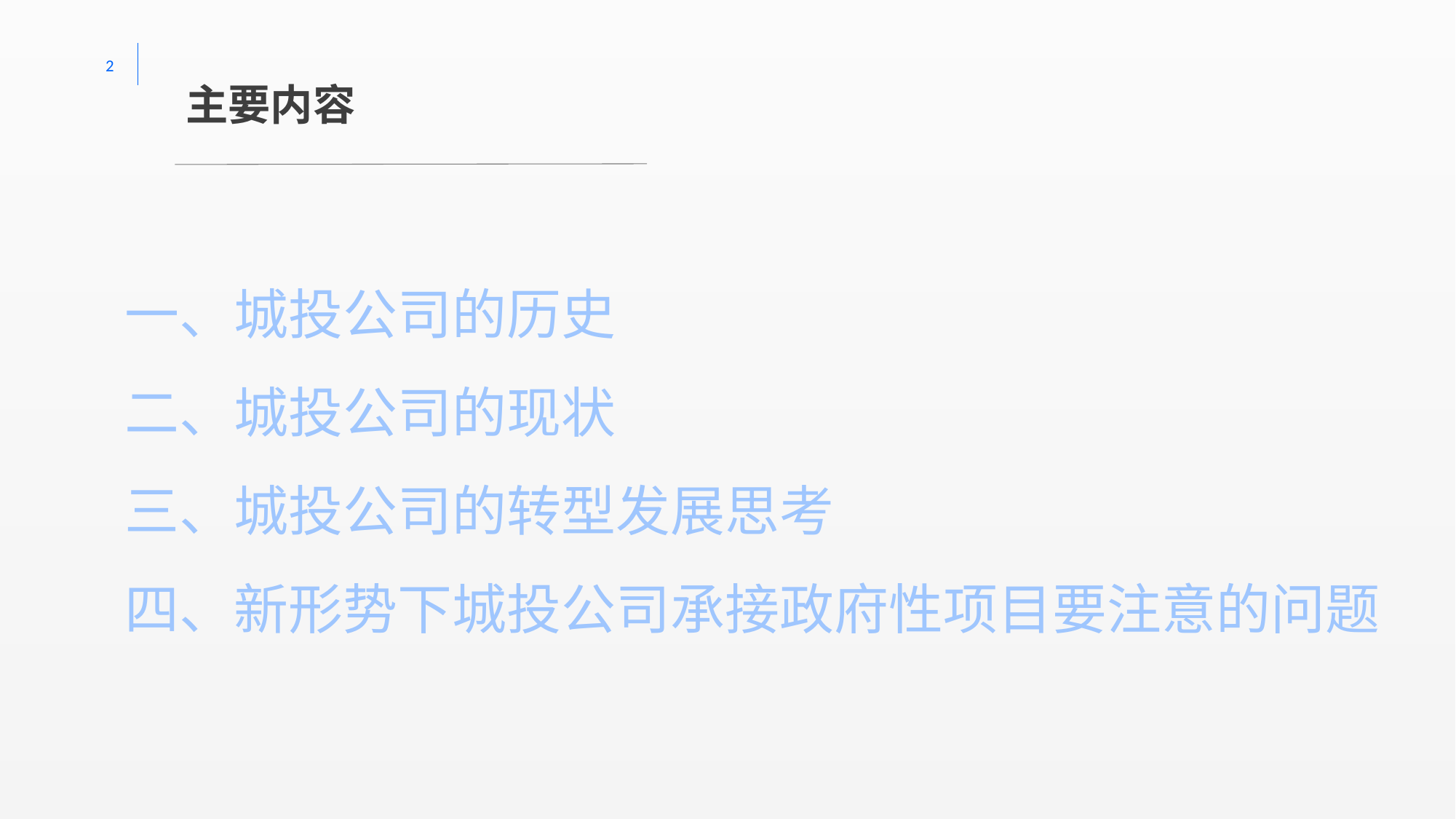

主要内容
一、城投公司的历史
二、城投公司的现状
三、城投公司的转型发展思考
四、新形势下城投公司承接政府性项目要注意的问题